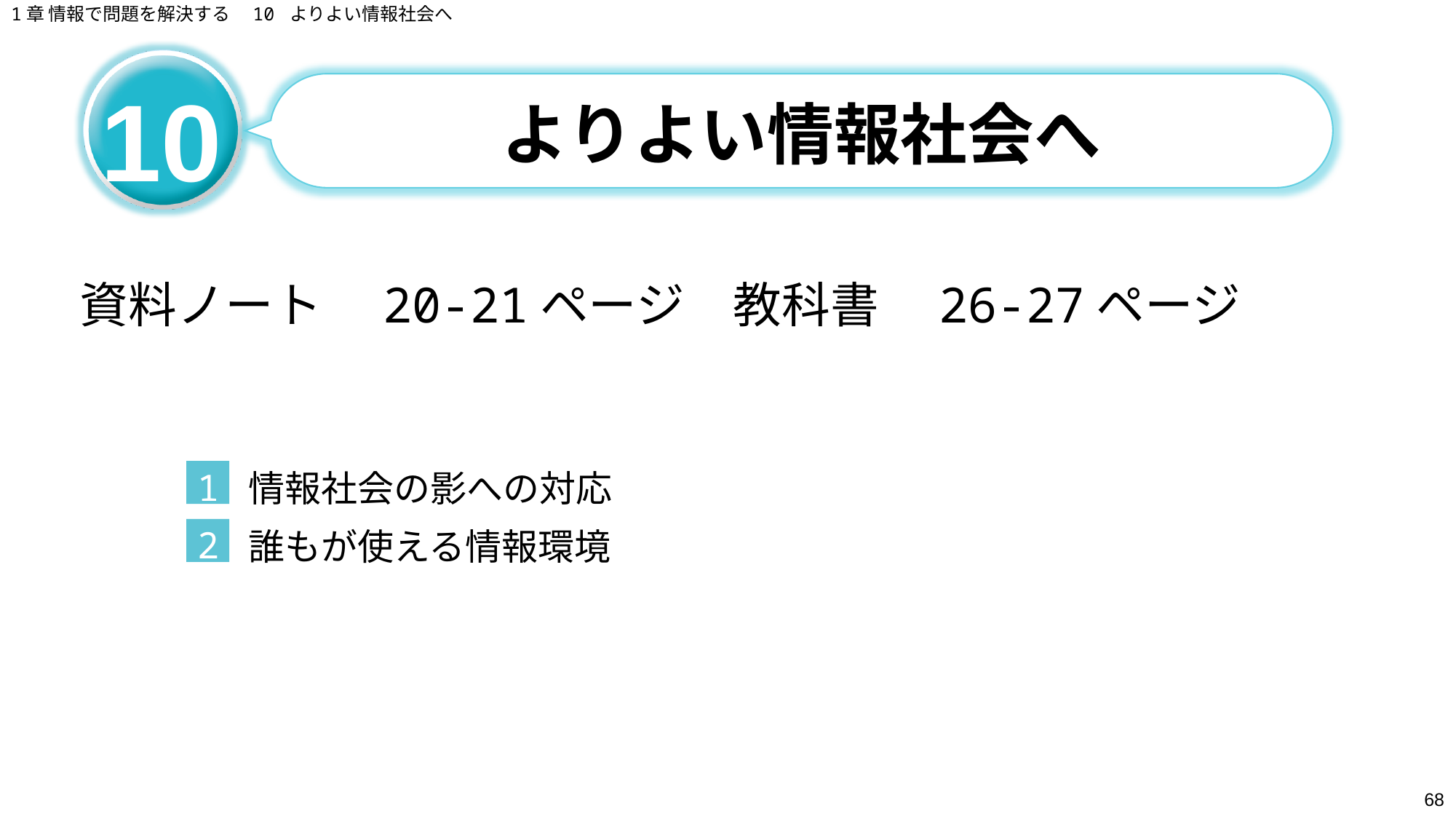

1章 情報で問題を解決する　10 よりよい情報社会へ
# よりよい情報社会へ
10
資料ノート　20-21ページ　教科書　26-27ページ
情報社会の影への対応
1
誰もが使える情報環境
2
68